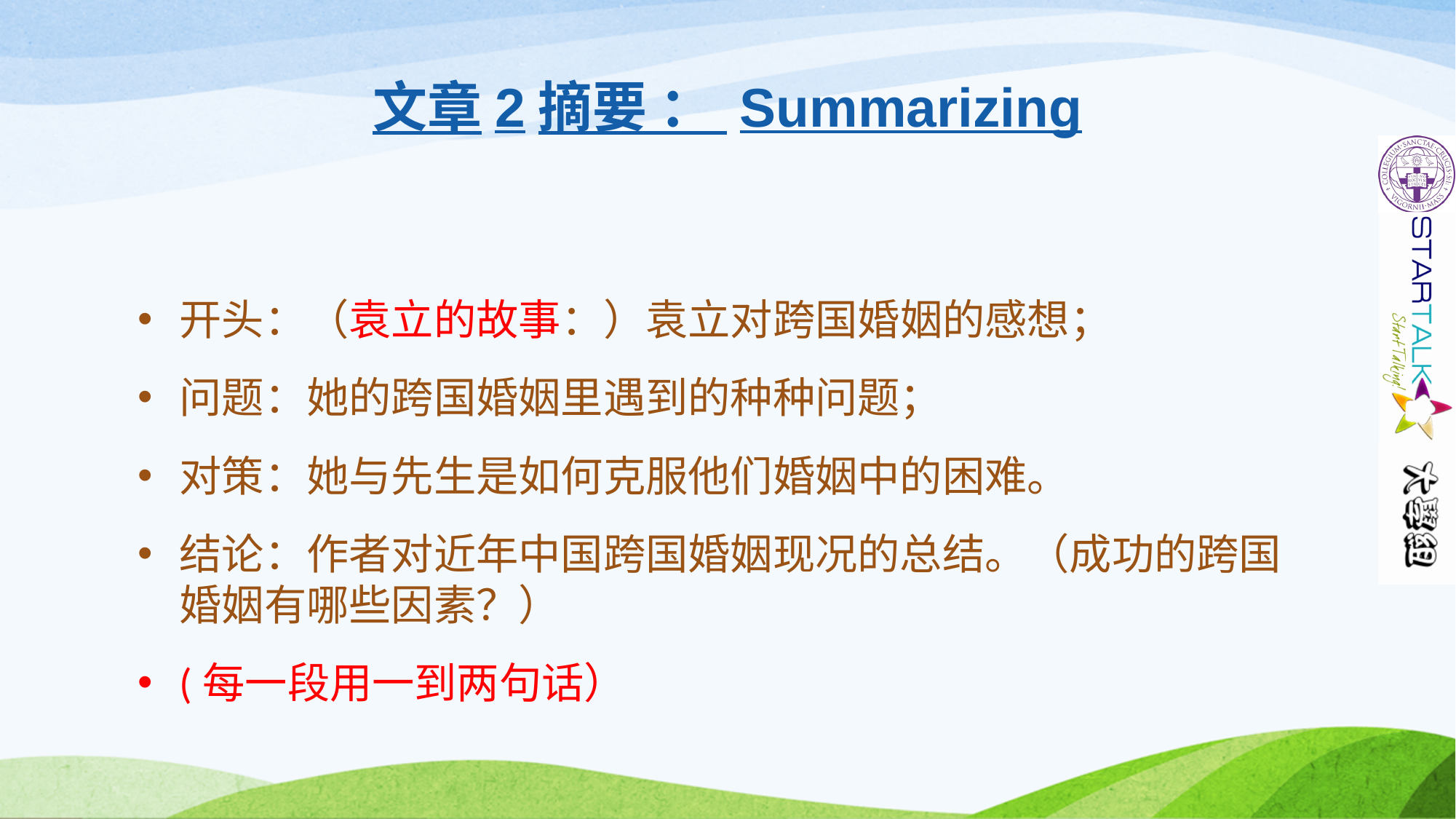

# 文章2摘要 ： Summarizing

开头：（袁立的故事：）袁立对跨国婚姻的感想；
问题：她的跨国婚姻里遇到的种种问题；
对策：她与先生是如何克服他们婚姻中的困难。
结论：作者对近年中国跨国婚姻现况的总结。（成功的跨国婚姻有哪些因素？）
(每一段用一到两句话）